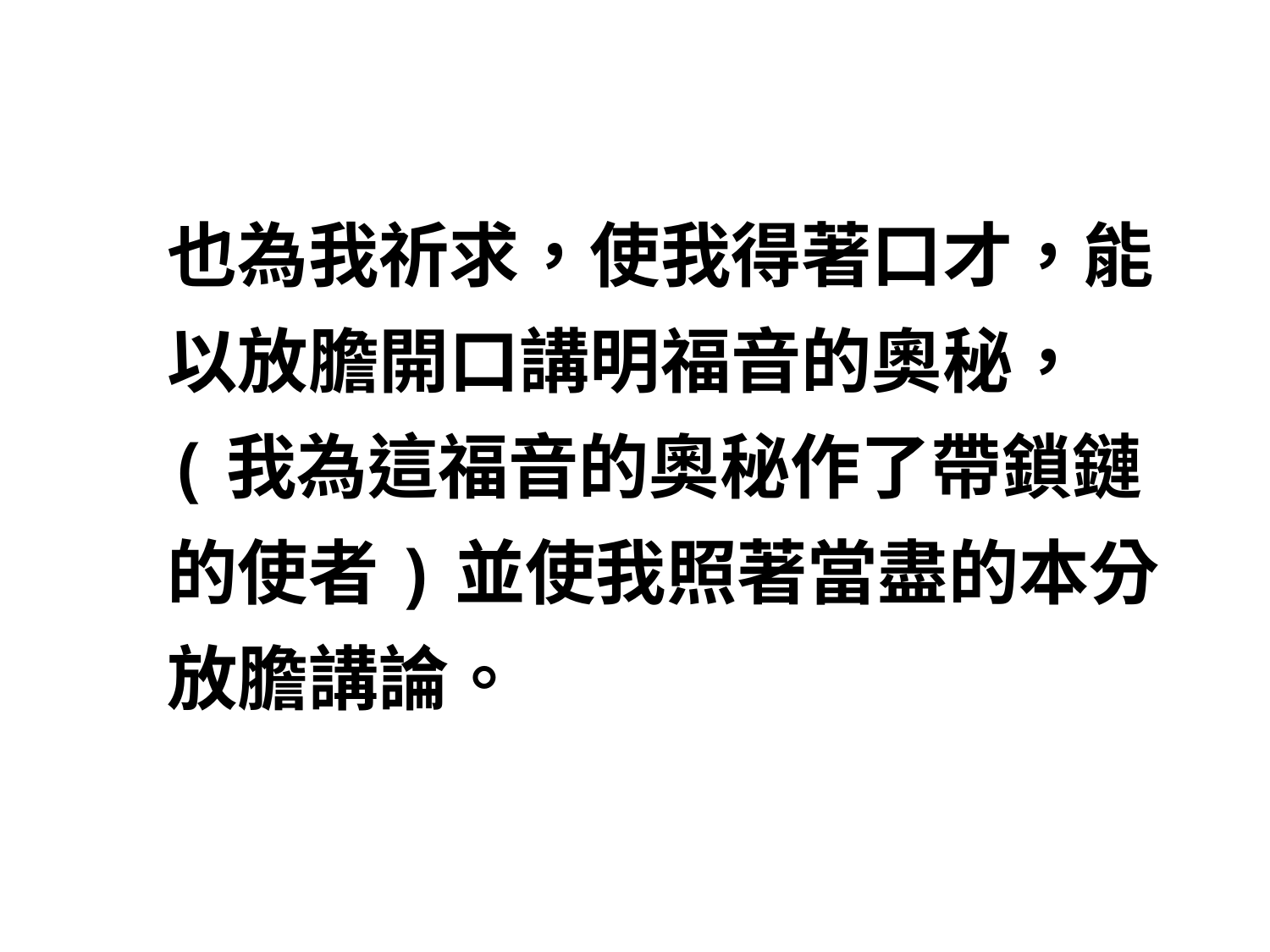

也為我祈求，使我得著口才，能以放膽開口講明福音的奧秘，(我為這福音的奧秘作了帶鎖鏈的使者)並使我照著當盡的本分放膽講論。